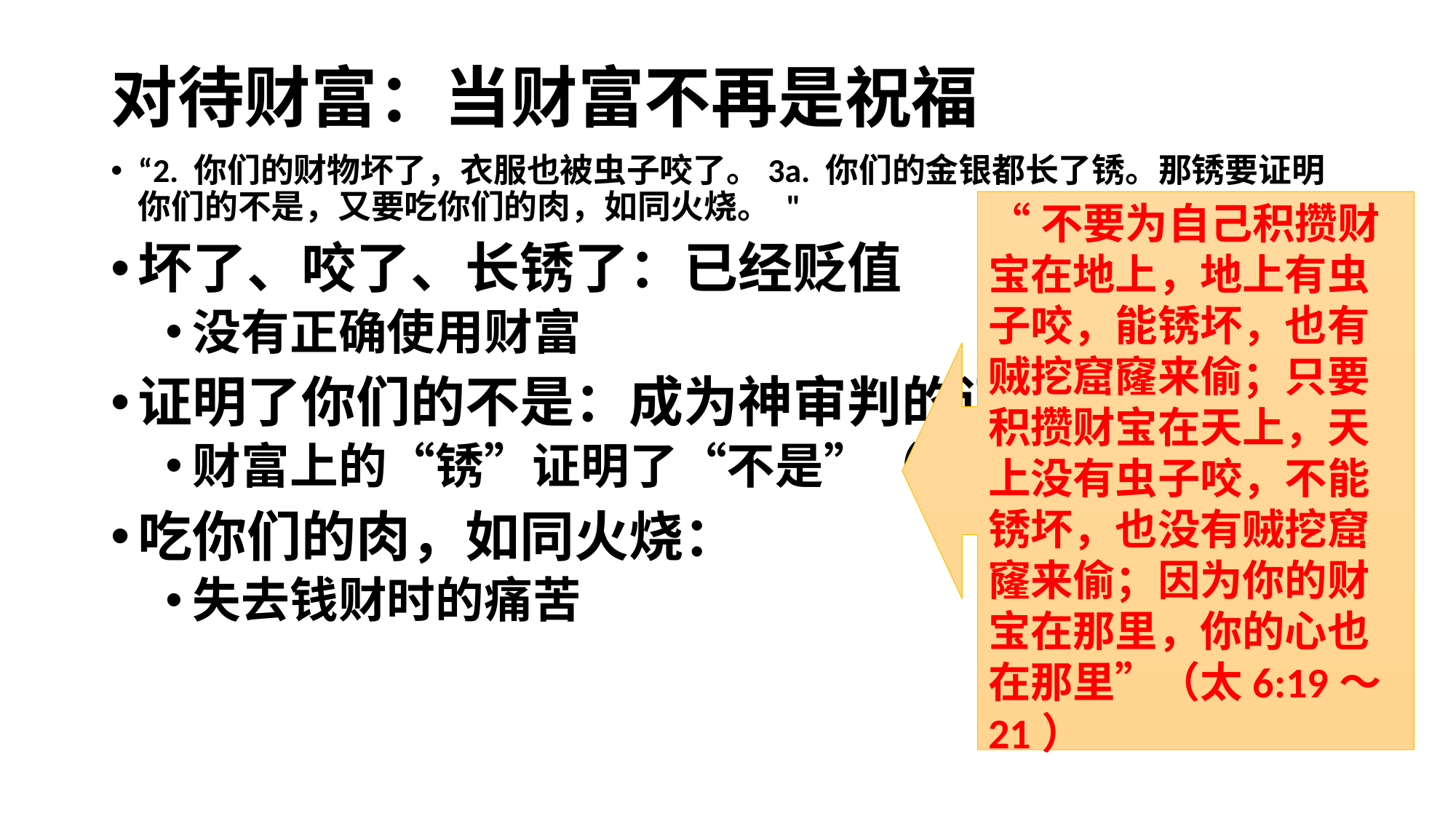

# 对待财富：当财富不再是祝福
“2. 你们的财物坏了，衣服也被虫子咬了。3a. 你们的金银都长了锈。那锈要证明你们的不是，又要吃你们的肉，如同火烧。 "
坏了、咬了、长锈了：已经贬值
没有正确使用财富
证明了你们的不是：成为神审判的证据
财富上的“锈”证明了“不是”（罪）
吃你们的肉，如同火烧：
失去钱财时的痛苦
“不要为自己积攒财宝在地上，地上有虫子咬，能锈坏，也有贼挖窟窿来偷；只要积攒财宝在天上，天上没有虫子咬，不能锈坏，也没有贼挖窟窿来偷；因为你的财宝在那里，你的心也在那里”（太6:19～21）